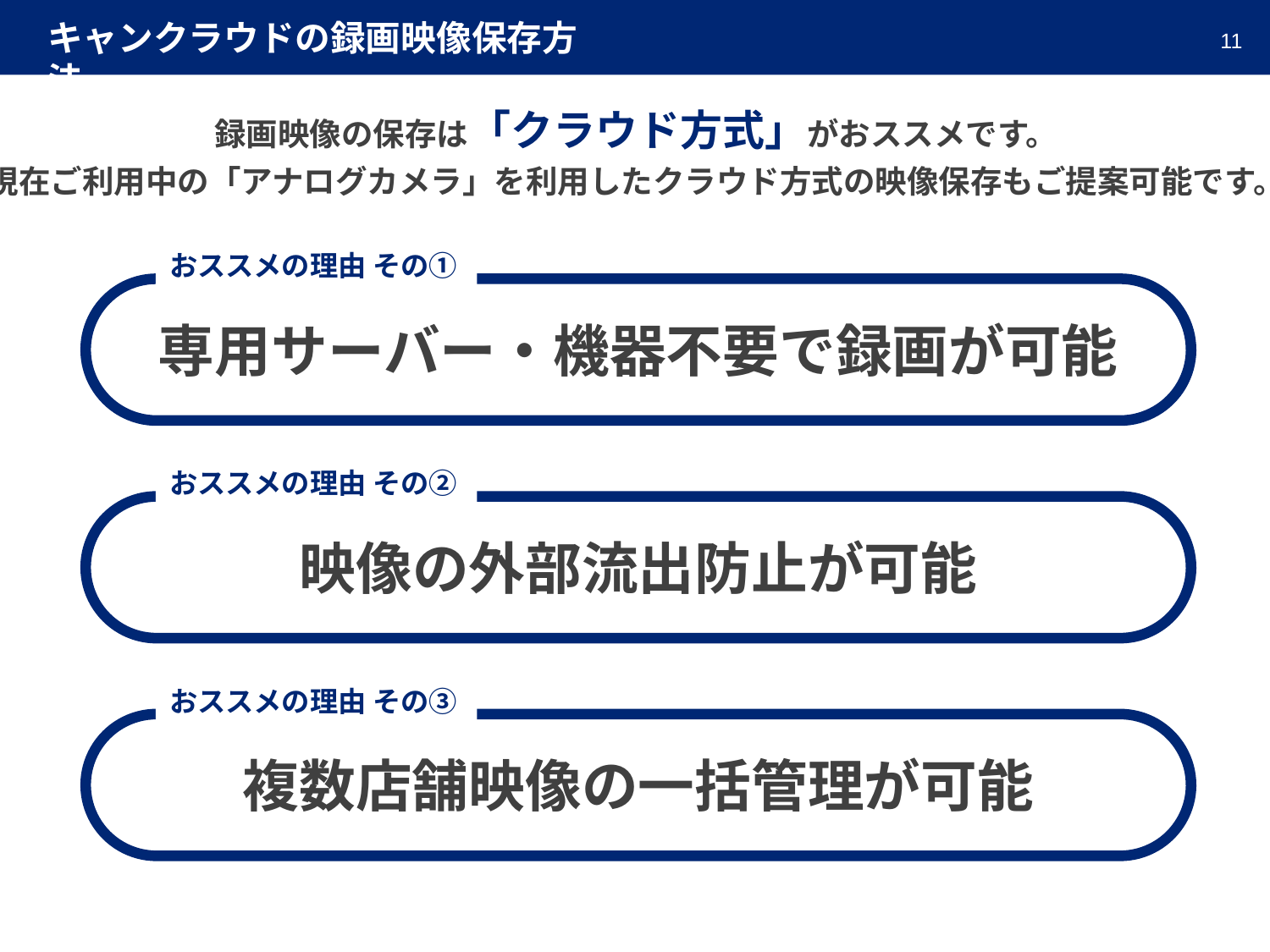

キャンクラウドの録画映像保存方法
11
録画映像の保存は「クラウド方式」がおススメです。
現在ご利用中の「アナログカメラ」を利用したクラウド方式の映像保存もご提案可能です。
おススメの理由 その➀

専用サーバー・機器不要で録画が可能
おススメの理由 その②

映像の外部流出防止が可能
おススメの理由 その③

複数店舗映像の一括管理が可能